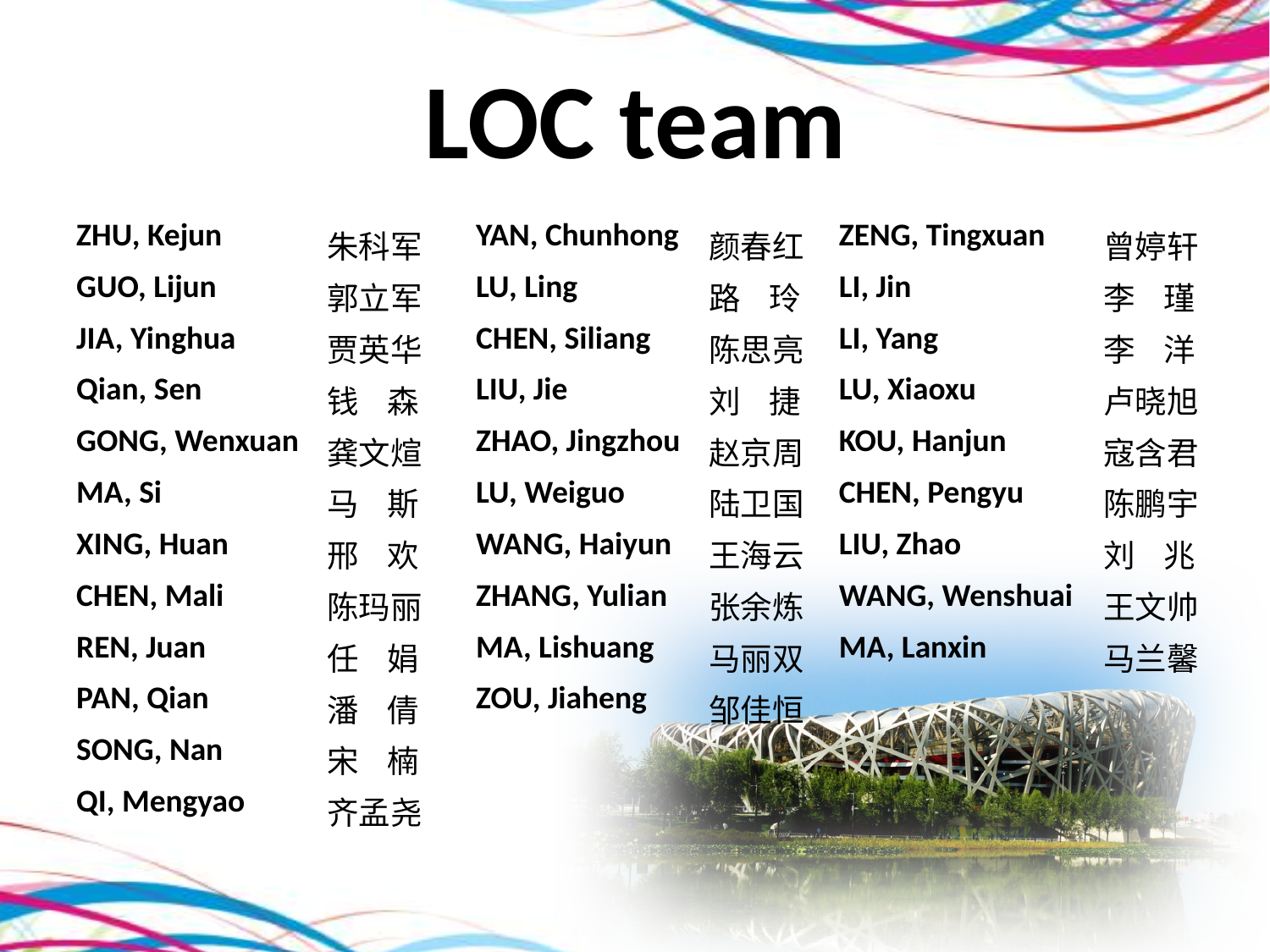

LOC team
| ZHU, Kejun | 朱科军 | YAN, Chunhong | 颜春红 | ZENG, Tingxuan | 曾婷轩 |
| --- | --- | --- | --- | --- | --- |
| GUO, Lijun | 郭立军 | LU, Ling | 路 玲 | LI, Jin | 李 瑾 |
| JIA, Yinghua | 贾英华 | CHEN, Siliang | 陈思亮 | LI, Yang | 李 洋 |
| Qian, Sen | 钱 森 | LIU, Jie | 刘 捷 | LU, Xiaoxu | 卢晓旭 |
| GONG, Wenxuan | 龚文煊 | ZHAO, Jingzhou | 赵京周 | KOU, Hanjun | 寇含君 |
| MA, Si | 马 斯 | LU, Weiguo | 陆卫国 | CHEN, Pengyu | 陈鹏宇 |
| XING, Huan | 邢 欢 | WANG, Haiyun | 王海云 | LIU, Zhao | 刘 兆 |
| CHEN, Mali | 陈玛丽 | ZHANG, Yulian | 张余炼 | WANG, Wenshuai | 王文帅 |
| REN, Juan | 任 娟 | MA, Lishuang | 马丽双 | MA, Lanxin | 马兰馨 |
| PAN, Qian | 潘 倩 | ZOU, Jiaheng | 邹佳恒 |  |  |
| SONG, Nan | 宋 楠 |  |  |  |  |
| QI, Mengyao | 齐孟尧 |  |  |  |  |